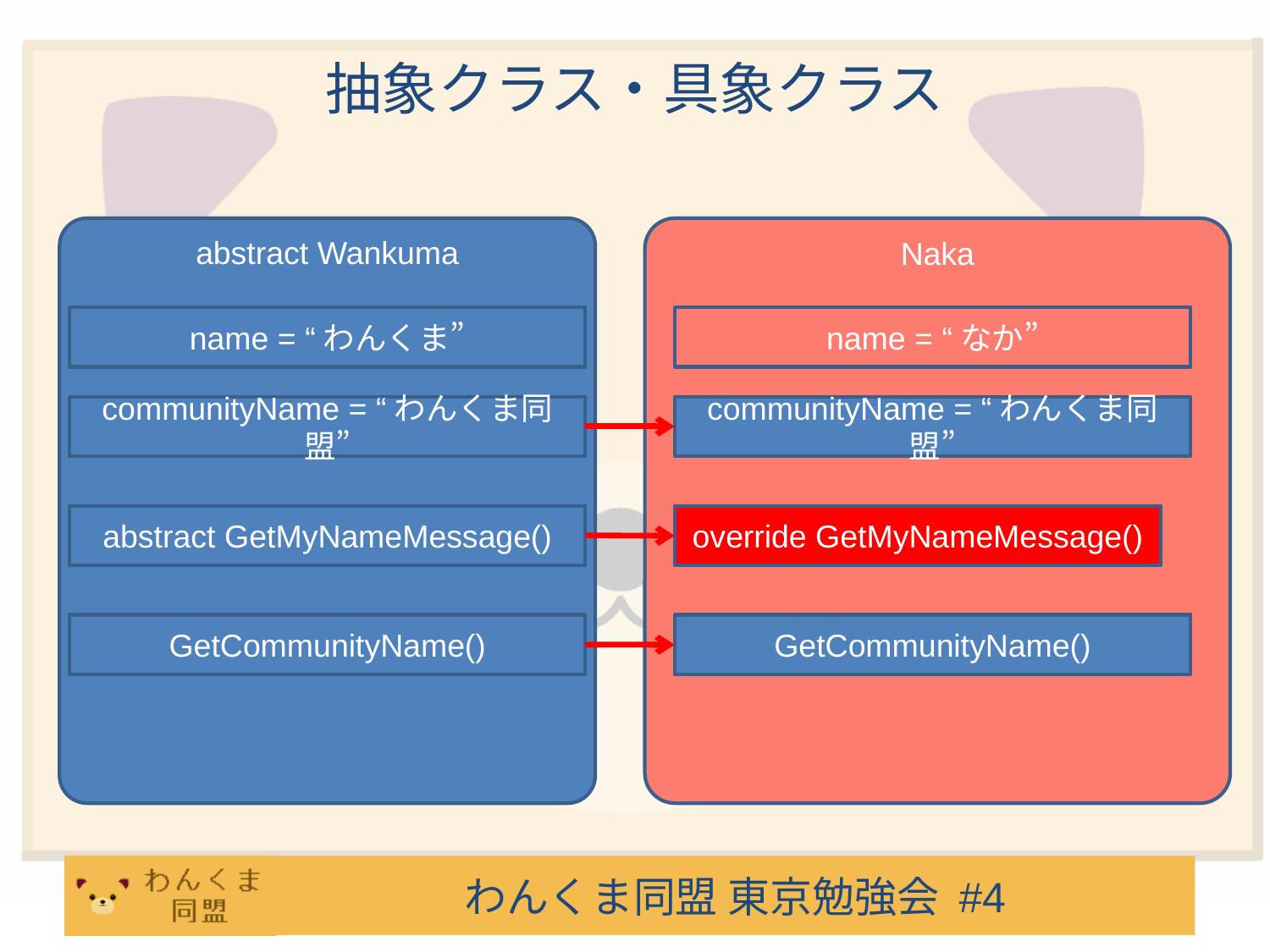

# 抽象クラス・具象クラス
abstract Wankuma
name = “わんくま”
communityName = “わんくま同盟”
abstract GetMyNameMessage()
GetCommunityName()
Naka
name = “なか”
override GetMyNameMessage()
communityName = “わんくま同盟”
GetCommunityName()